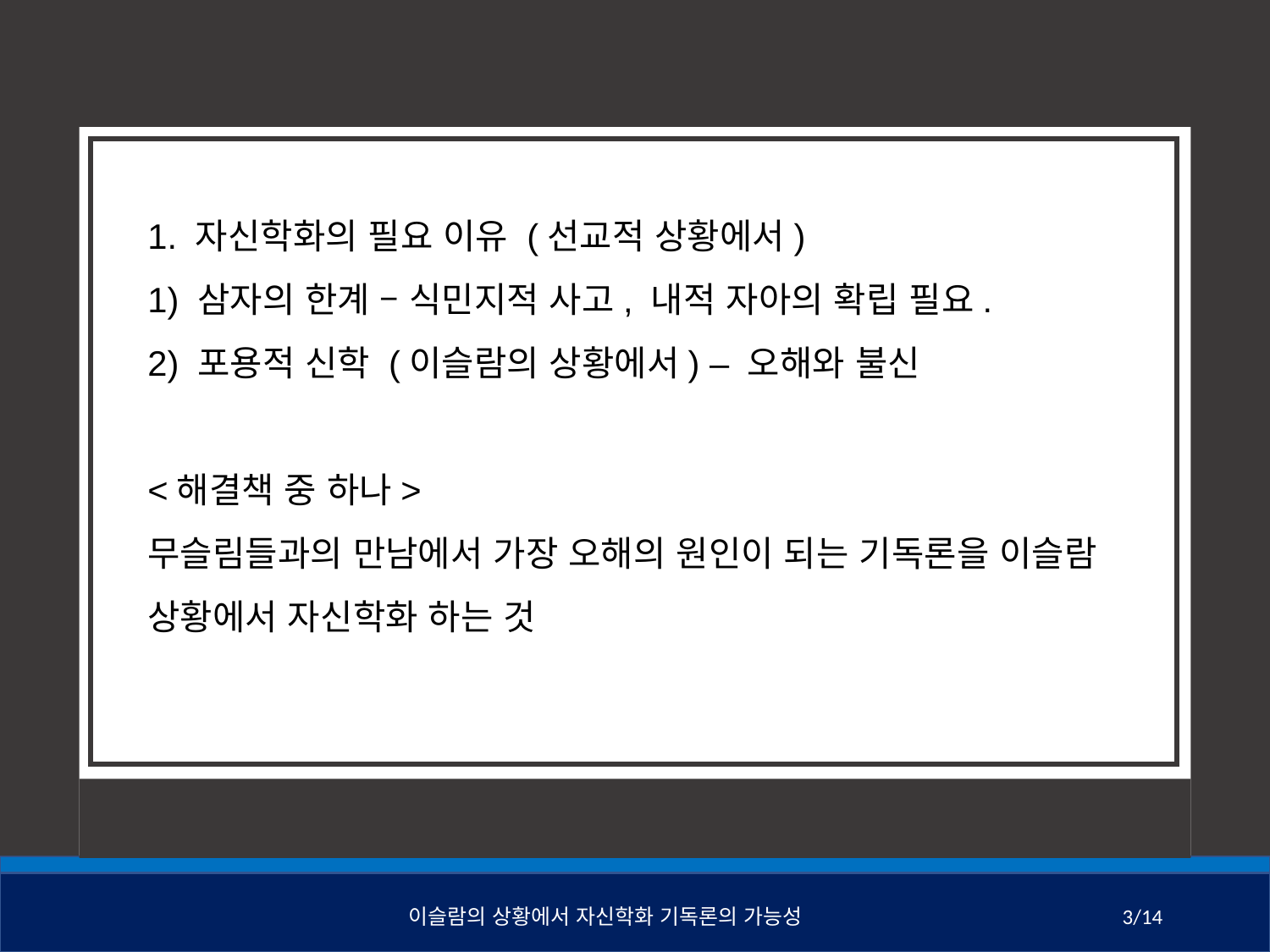

1. 자신학화의 필요 이유 (선교적 상황에서)
1) 삼자의 한계 – 식민지적 사고, 내적 자아의 확립 필요.
2) 포용적 신학 (이슬람의 상황에서) – 오해와 불신

<해결책 중 하나>
무슬림들과의 만남에서 가장 오해의 원인이 되는 기독론을 이슬람 상황에서 자신학화 하는 것

이슬람의 상황에서 자신학화 기독론의 가능성
3/14